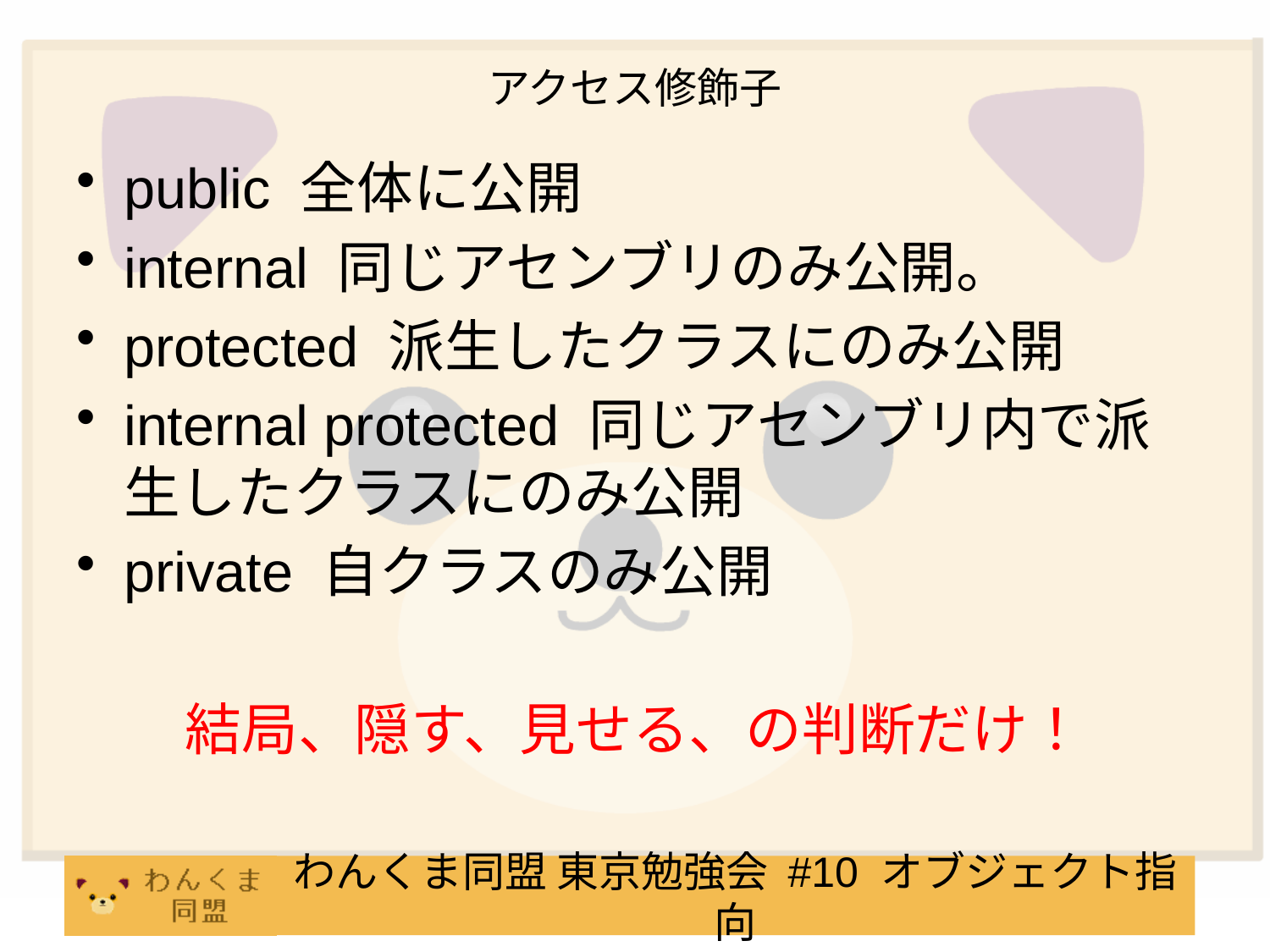

# アクセス修飾子
public 全体に公開
internal 同じアセンブリのみ公開。
protected 派生したクラスにのみ公開
internal protected 同じアセンブリ内で派生したクラスにのみ公開
private 自クラスのみ公開

結局、隠す、見せる、の判断だけ！